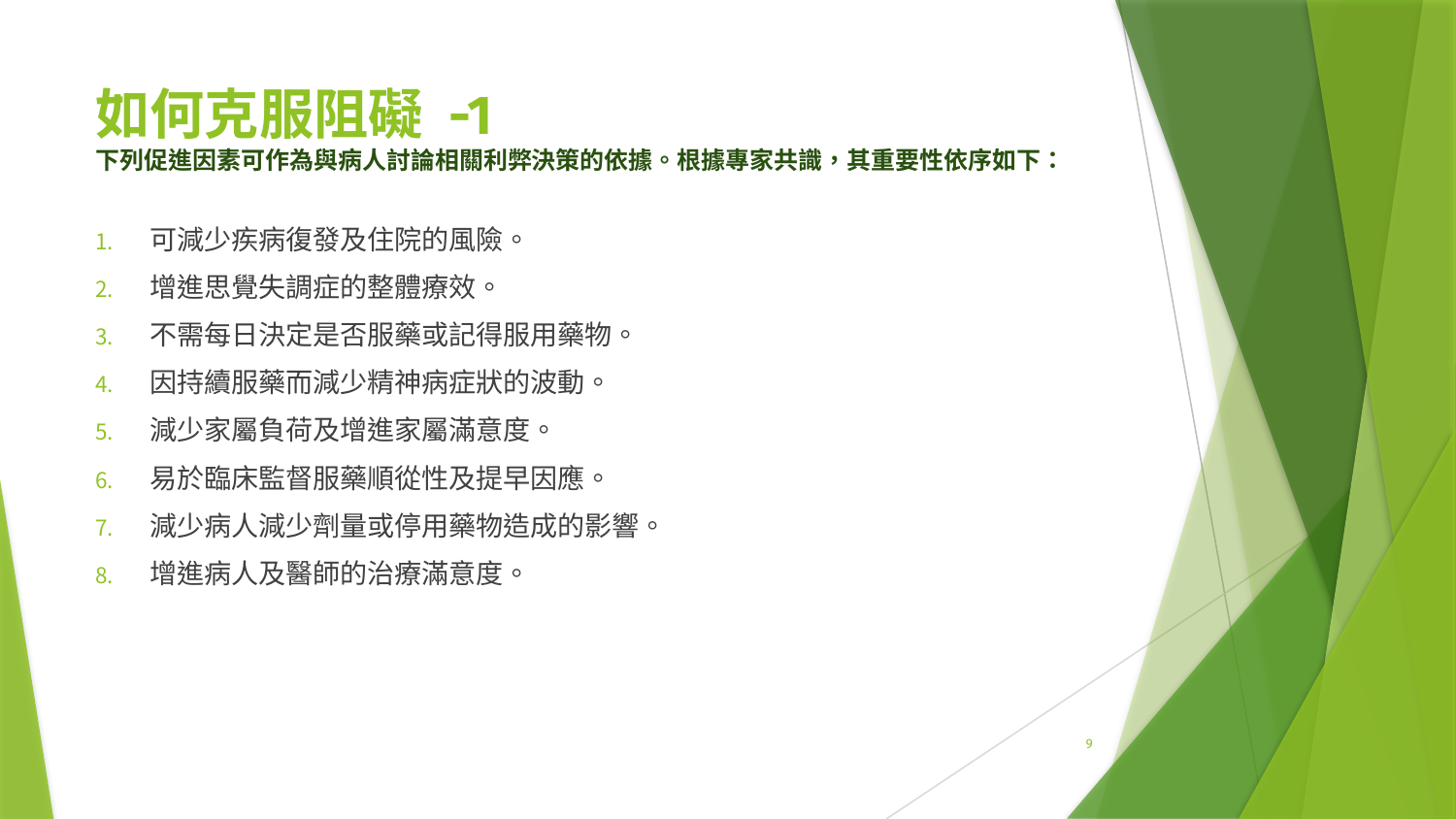

# 如何克服阻礙 -1 下列促進因素可作為與病人討論相關利弊決策的依據。根據專家共識，其重要性依序如下：
可減少疾病復發及住院的風險。
增進思覺失調症的整體療效。
不需每日決定是否服藥或記得服用藥物。
因持續服藥而減少精神病症狀的波動。
減少家屬負荷及增進家屬滿意度。
易於臨床監督服藥順從性及提早因應。
減少病人減少劑量或停用藥物造成的影響。
增進病人及醫師的治療滿意度。
9